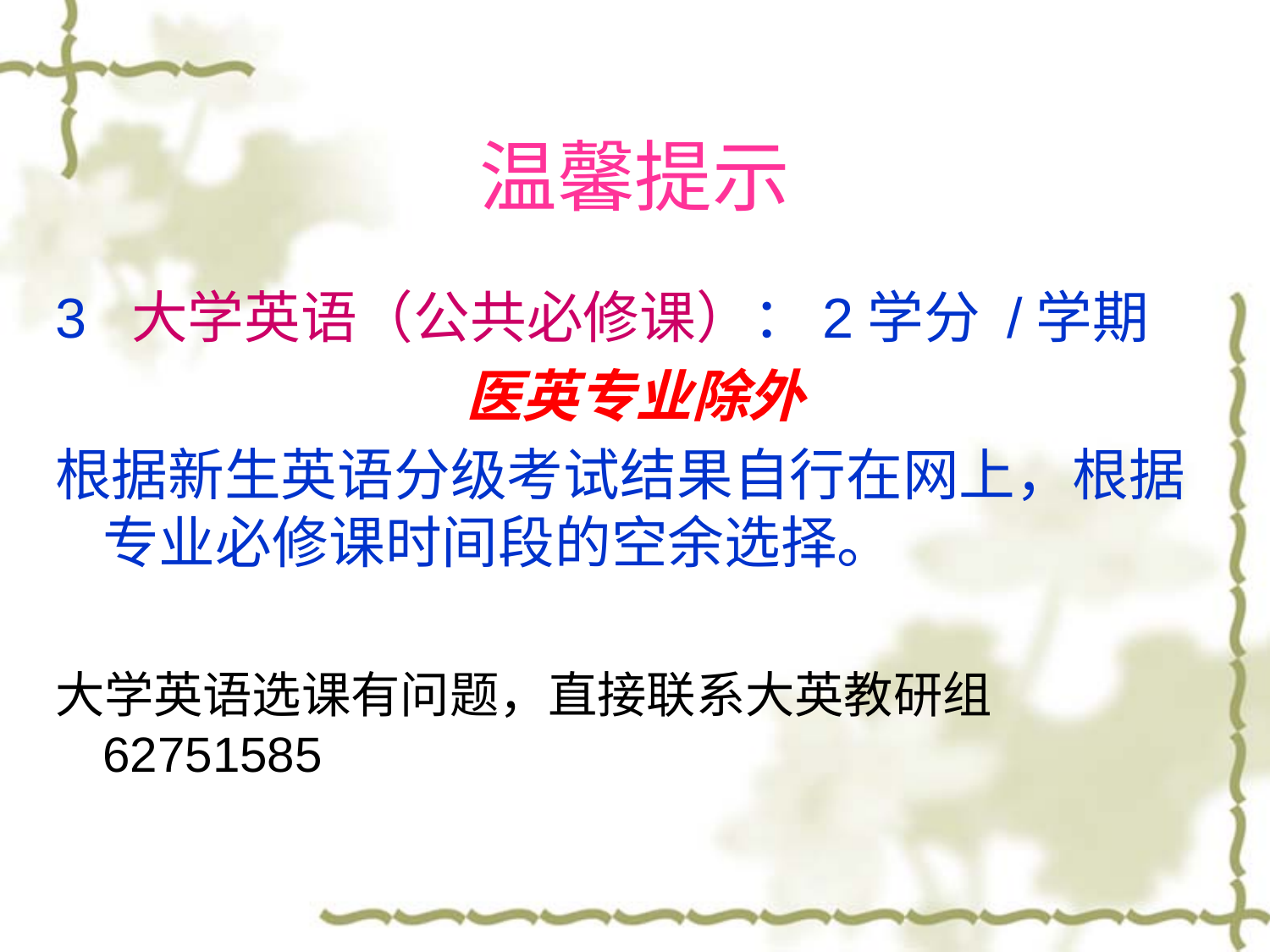

# 温馨提示
3  大学英语（公共必修课）：2学分 /学期
医英专业除外
根据新生英语分级考试结果自行在网上，根据专业必修课时间段的空余选择。

大学英语选课有问题，直接联系大英教研组62751585